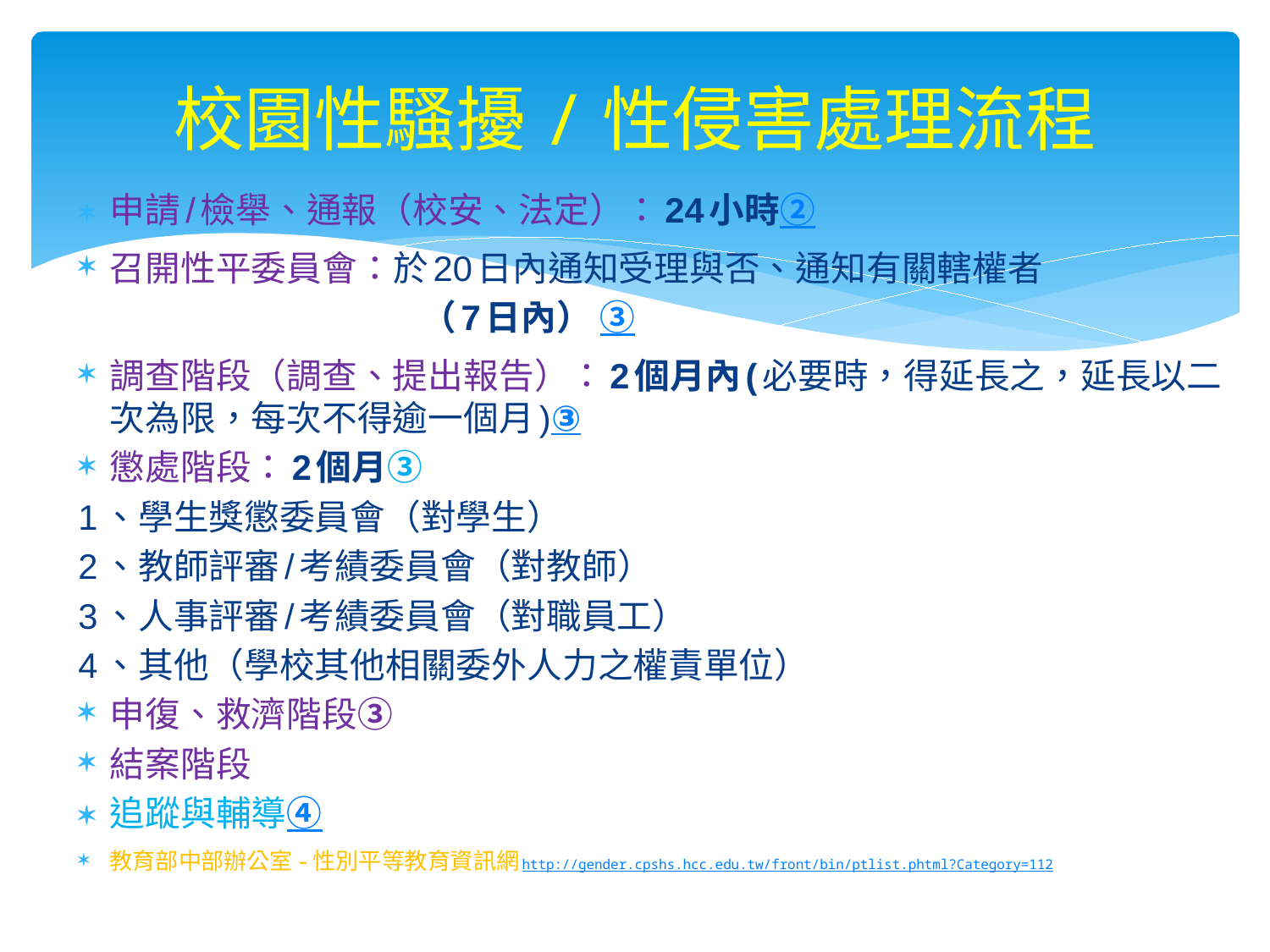

# 校園性騷擾/性侵害處理流程
申請/檢舉、通報（校安、法定）：24小時②
召開性平委員會：於20日內通知受理與否、通知有關轄權者
                                          （7日內） ③
調查階段（調查、提出報告）：2個月內(必要時，得延長之，延長以二次為限，每次不得逾一個月)③
懲處階段：2個月③
1、學生獎懲委員會（對學生）
2、教師評審/考績委員會（對教師）
3、人事評審/考績委員會（對職員工）
4、其他（學校其他相關委外人力之權責單位）
申復、救濟階段③
結案階段
追蹤與輔導④
教育部中部辦公室-性別平等教育資訊網http://gender.cpshs.hcc.edu.tw/front/bin/ptlist.phtml?Category=112